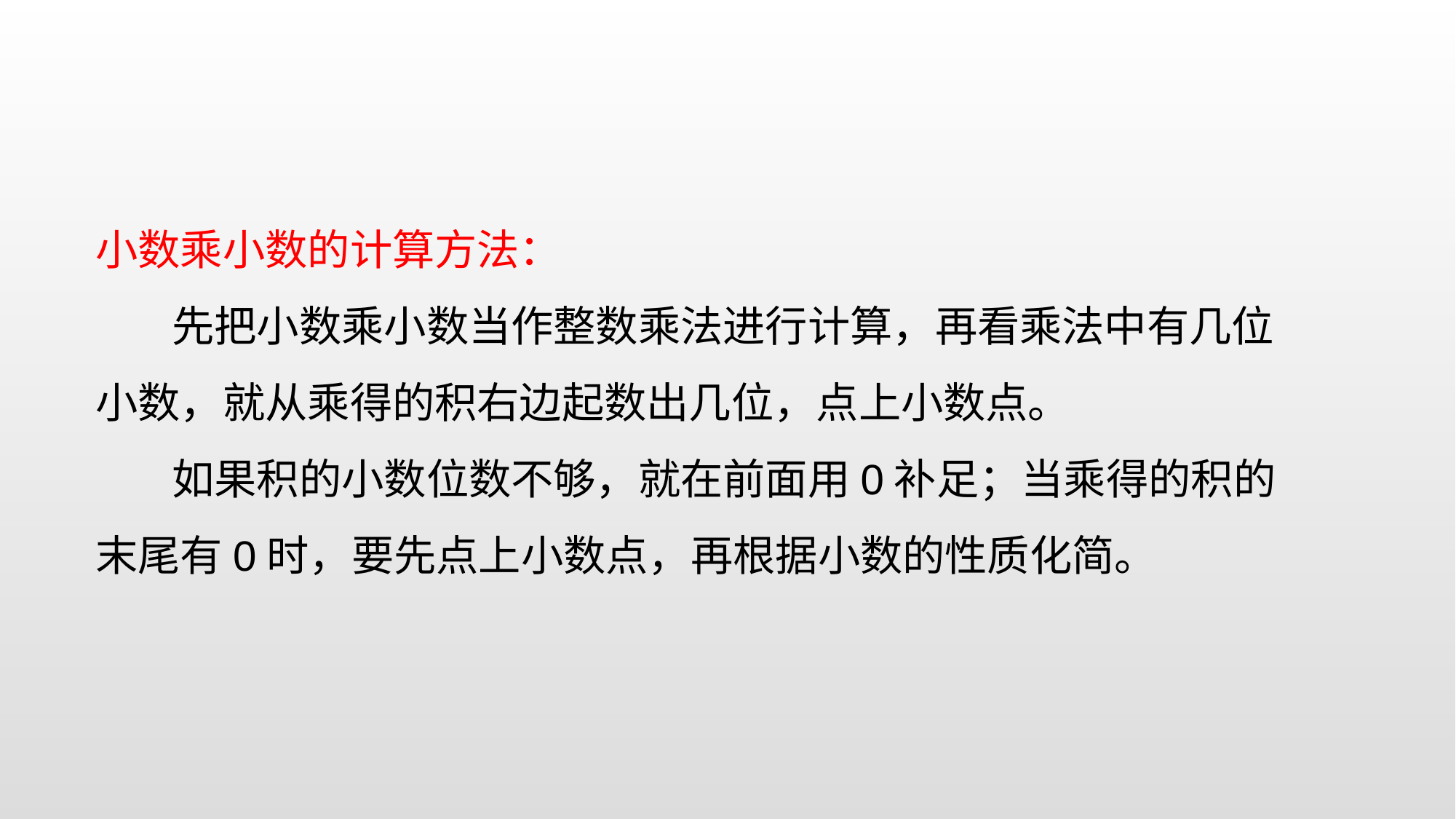

小数乘小数的计算方法：
       先把小数乘小数当作整数乘法进行计算，再看乘法中有几位小数，就从乘得的积右边起数出几位，点上小数点。
       如果积的小数位数不够，就在前面用0补足；当乘得的积的末尾有0时，要先点上小数点，再根据小数的性质化简。